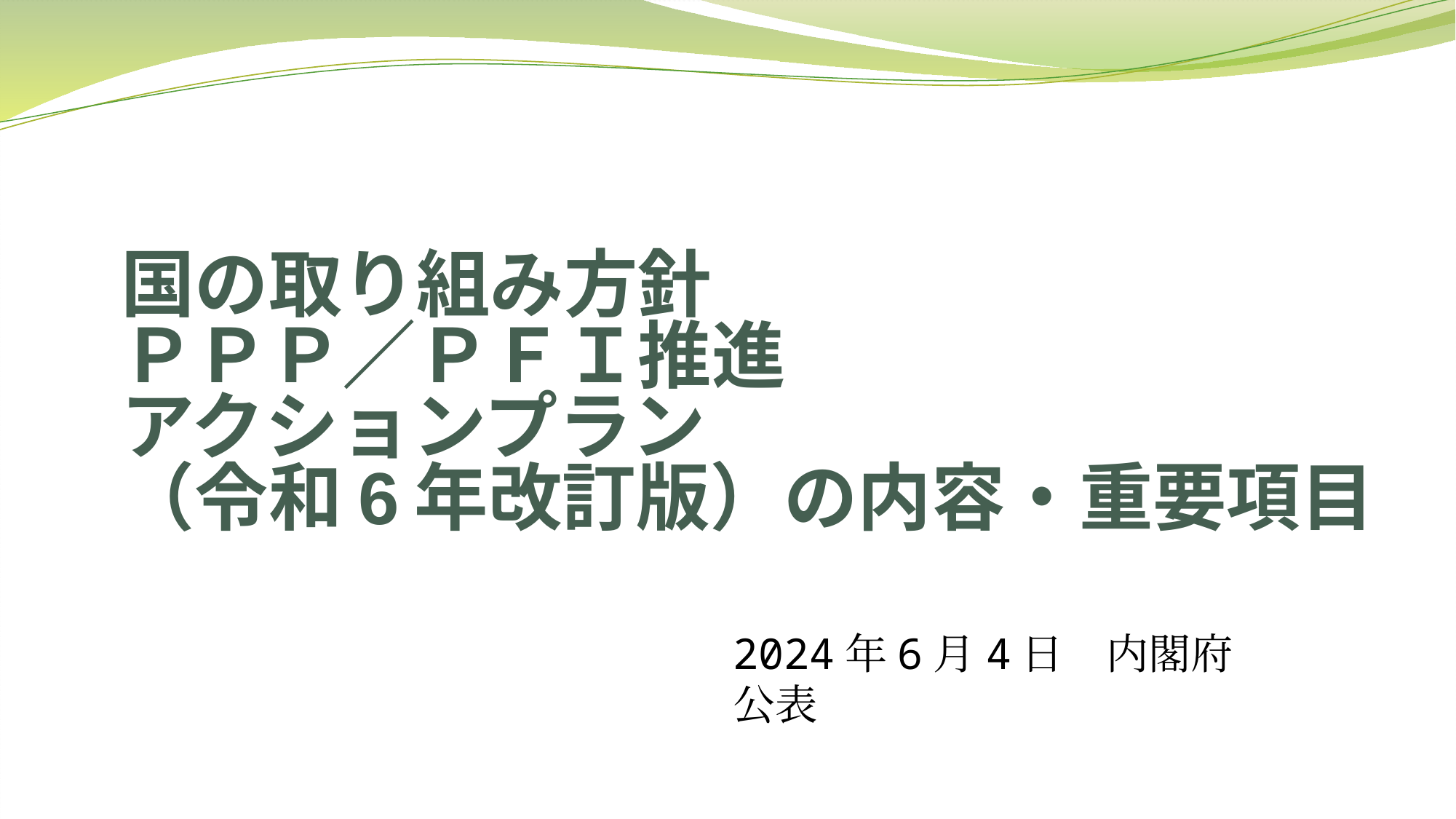

# 国の取り組み方針 ＰＰＰ／ＰＦＩ推進 アクションプラン （令和6年改訂版）の内容・重要項目
2024年6月4日　内閣府公表